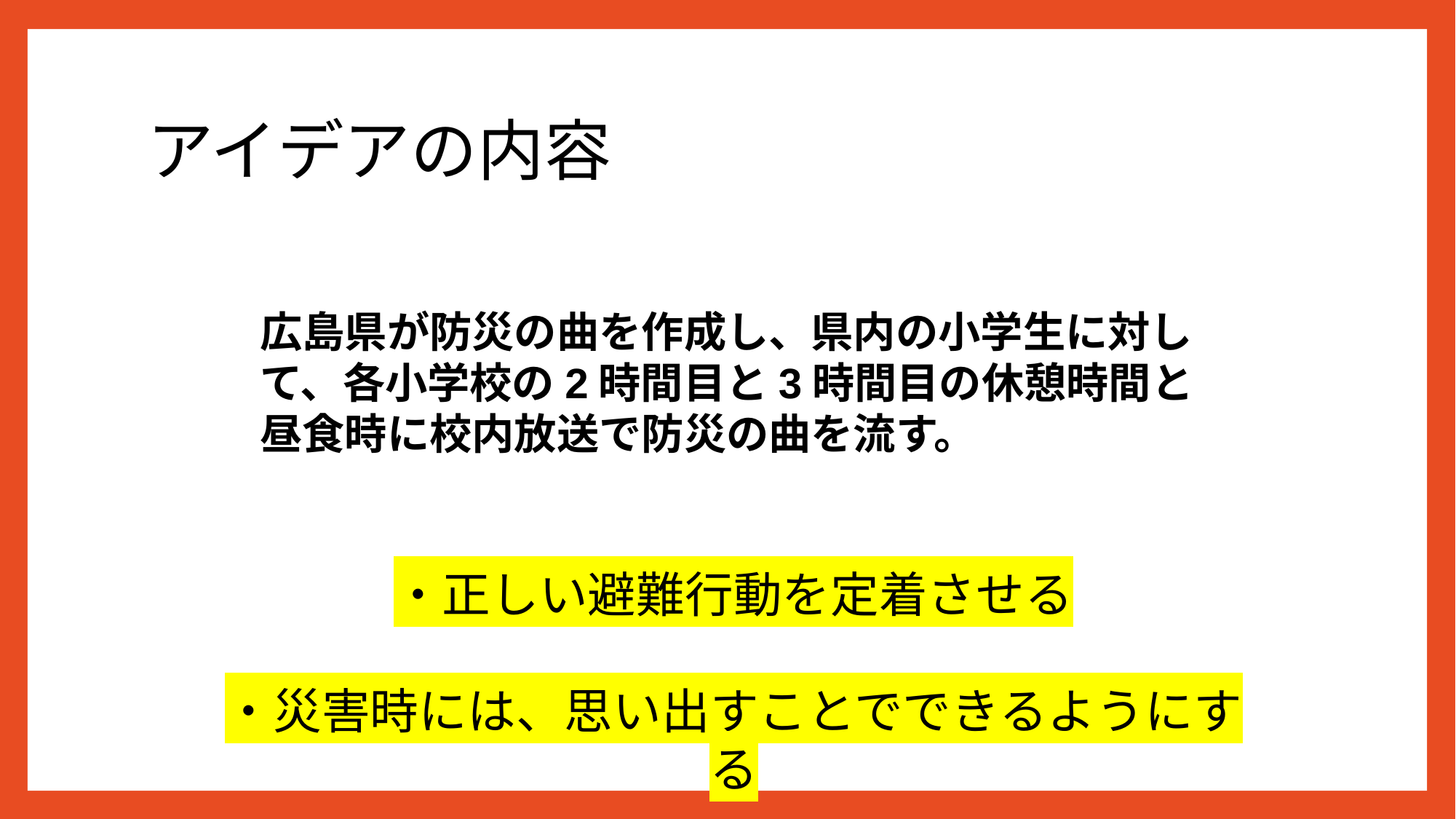

# アイデアの内容
広島県が防災の曲を作成し、県内の小学生に対して、各小学校の2時間目と3時間目の休憩時間と昼食時に校内放送で防災の曲を流す。

・正しい避難行動を定着させる

・災害時には、思い出すことでできるようにする